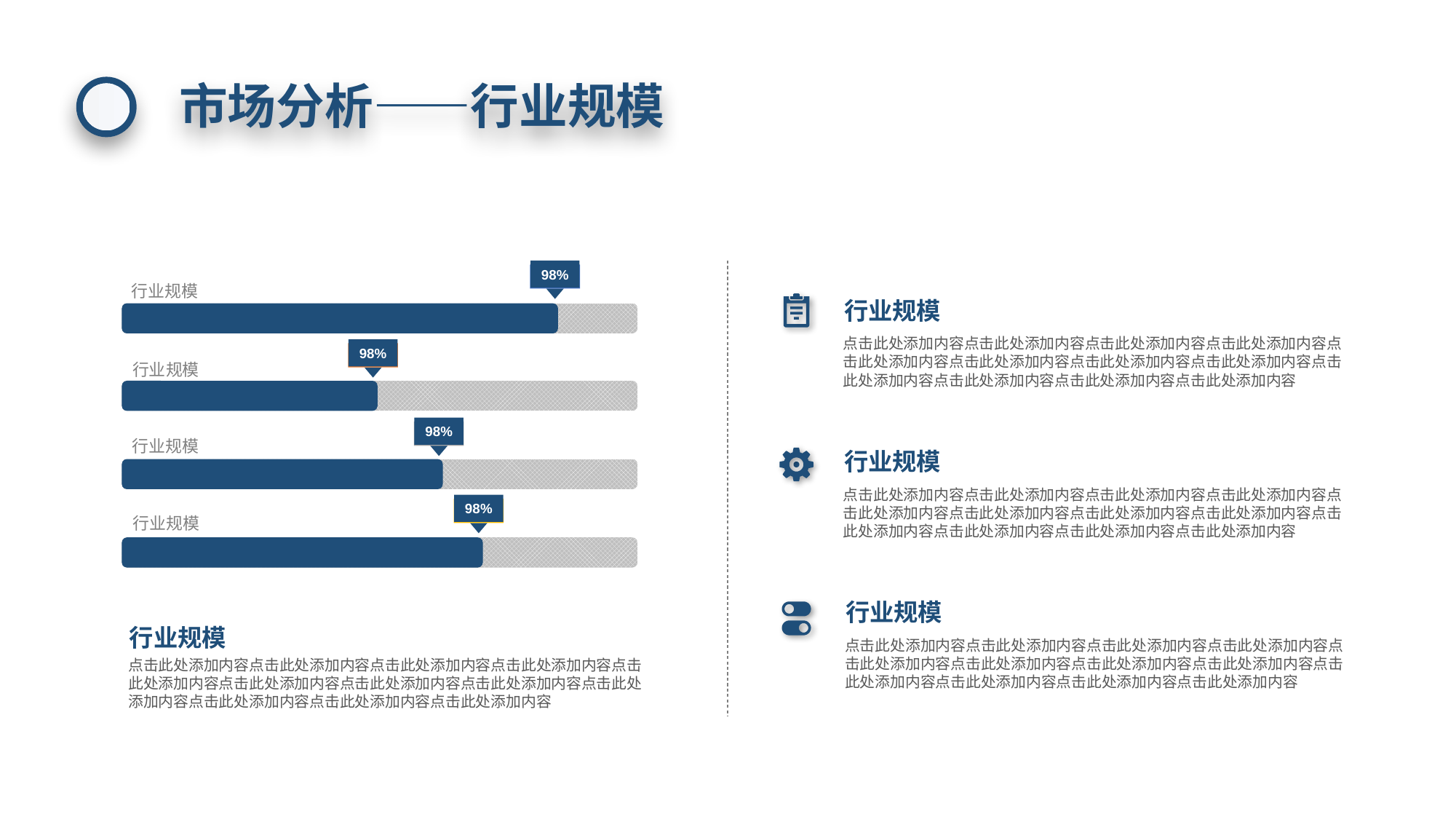

市场分析——行业规模

98%

行业规模
行业规模

点击此处添加内容点击此处添加内容点击此处添加内容点击此处添加内容点击此处添加内容点击此处添加内容点击此处添加内容点击此处添加内容点击此处添加内容点击此处添加内容点击此处添加内容点击此处添加内容
98%

行业规模

98%

行业规模
行业规模

点击此处添加内容点击此处添加内容点击此处添加内容点击此处添加内容点击此处添加内容点击此处添加内容点击此处添加内容点击此处添加内容点击此处添加内容点击此处添加内容点击此处添加内容点击此处添加内容
98%

行业规模

行业规模

行业规模
点击此处添加内容点击此处添加内容点击此处添加内容点击此处添加内容点击此处添加内容点击此处添加内容点击此处添加内容点击此处添加内容点击此处添加内容点击此处添加内容点击此处添加内容点击此处添加内容
点击此处添加内容点击此处添加内容点击此处添加内容点击此处添加内容点击此处添加内容点击此处添加内容点击此处添加内容点击此处添加内容点击此处添加内容点击此处添加内容点击此处添加内容点击此处添加内容